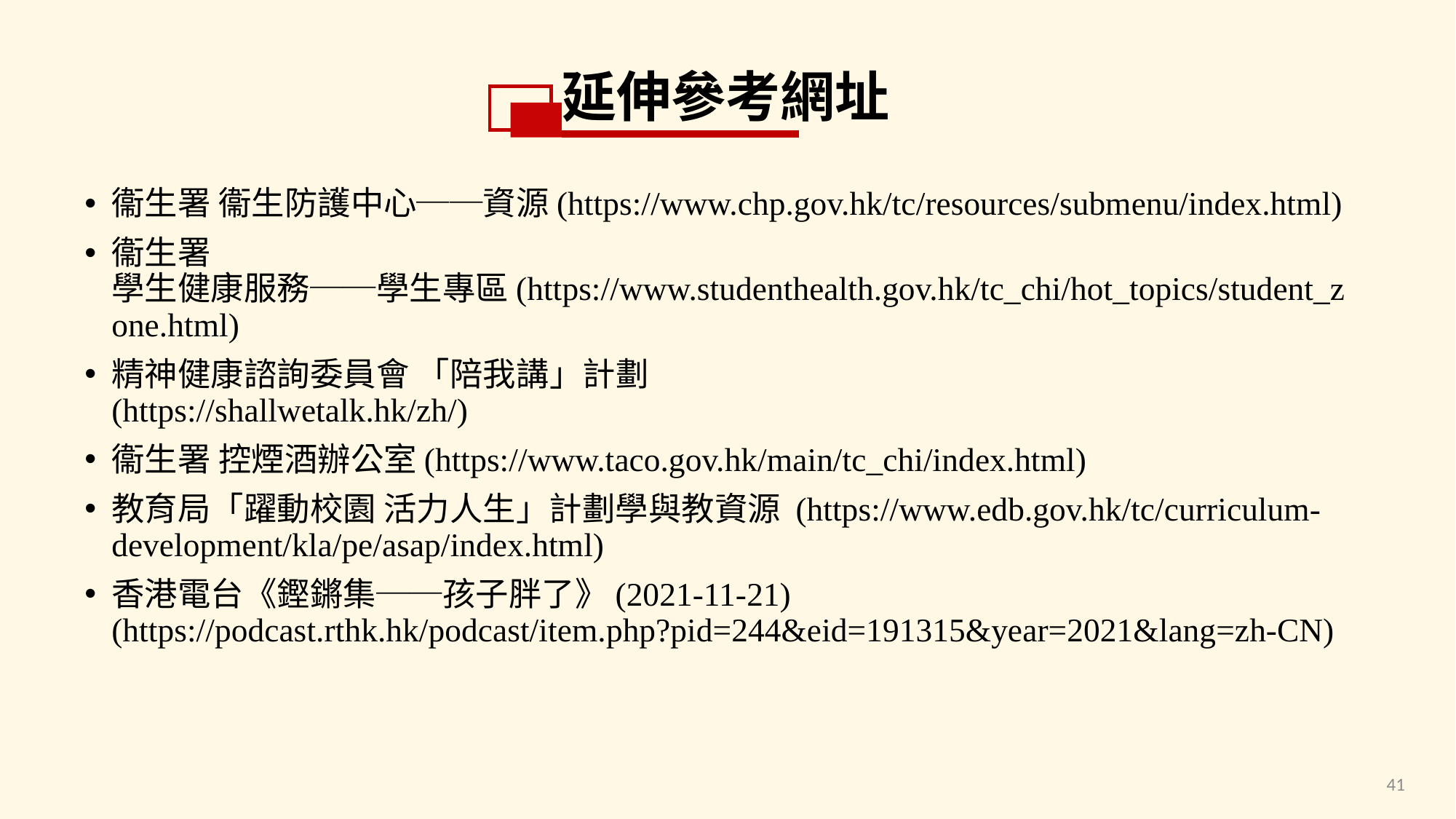

延伸參考網址

衞生署 衞生防護中心──資源(https://www.chp.gov.hk/tc/resources/submenu/index.html)
衞生署 學生健康服務──學生專區(https://www.studenthealth.gov.hk/tc_chi/hot_topics/student_zone.html)
精神健康諮詢委員會 「陪我講」計劃
(https://shallwetalk.hk/zh/)
衞生署 控煙酒辦公室(https://www.taco.gov.hk/main/tc_chi/index.html)
教育局「躍動校園 活力人生」計劃學與教資源 (https://www.edb.gov.hk/tc/curriculum-development/kla/pe/asap/index.html)
香港電台《鏗鏘集──孩子胖了》(2021-11-21)
(https://podcast.rthk.hk/podcast/item.php?pid=244&eid=191315&year=2021&lang=zh-CN)